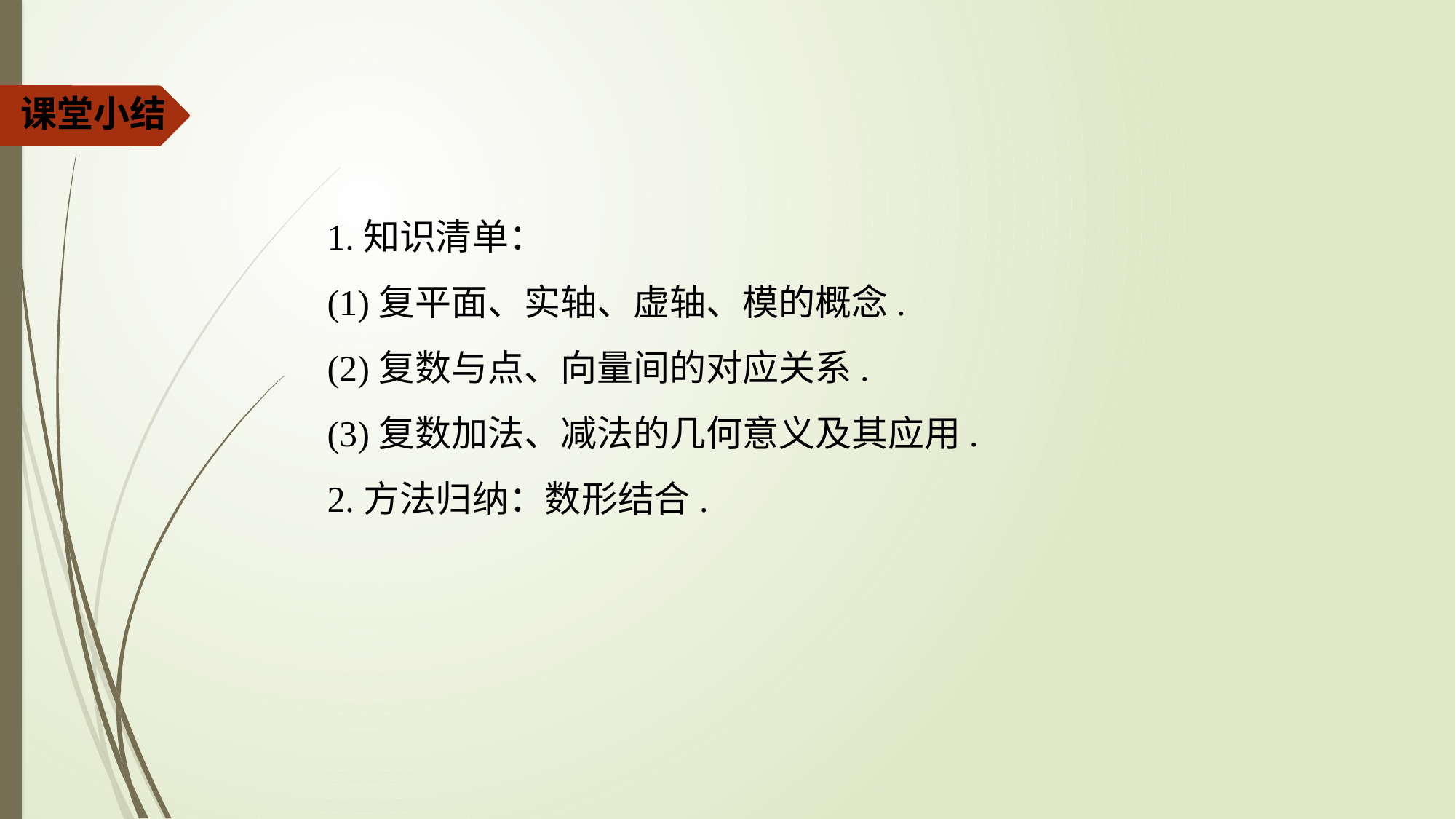

课堂小结
1.知识清单：
(1)复平面、实轴、虚轴、模的概念.
(2)复数与点、向量间的对应关系.
(3)复数加法、减法的几何意义及其应用.
2.方法归纳：数形结合.